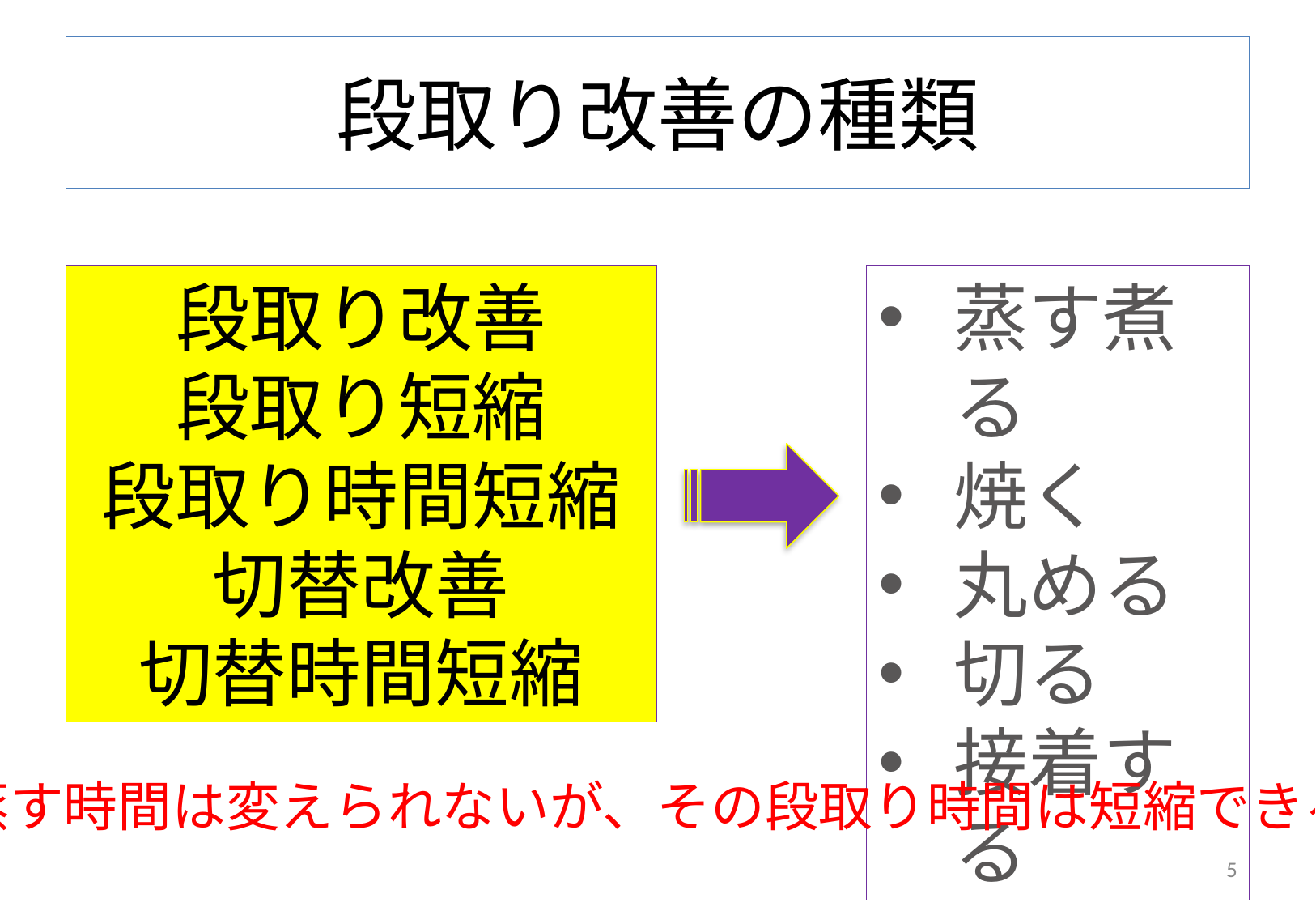

# 段取り改善の種類
段取り改善
段取り短縮
段取り時間短縮
切替改善
切替時間短縮
蒸す煮る
焼く
丸める
切る
接着する

蒸す時間は変えられないが、その段取り時間は短縮できる
5